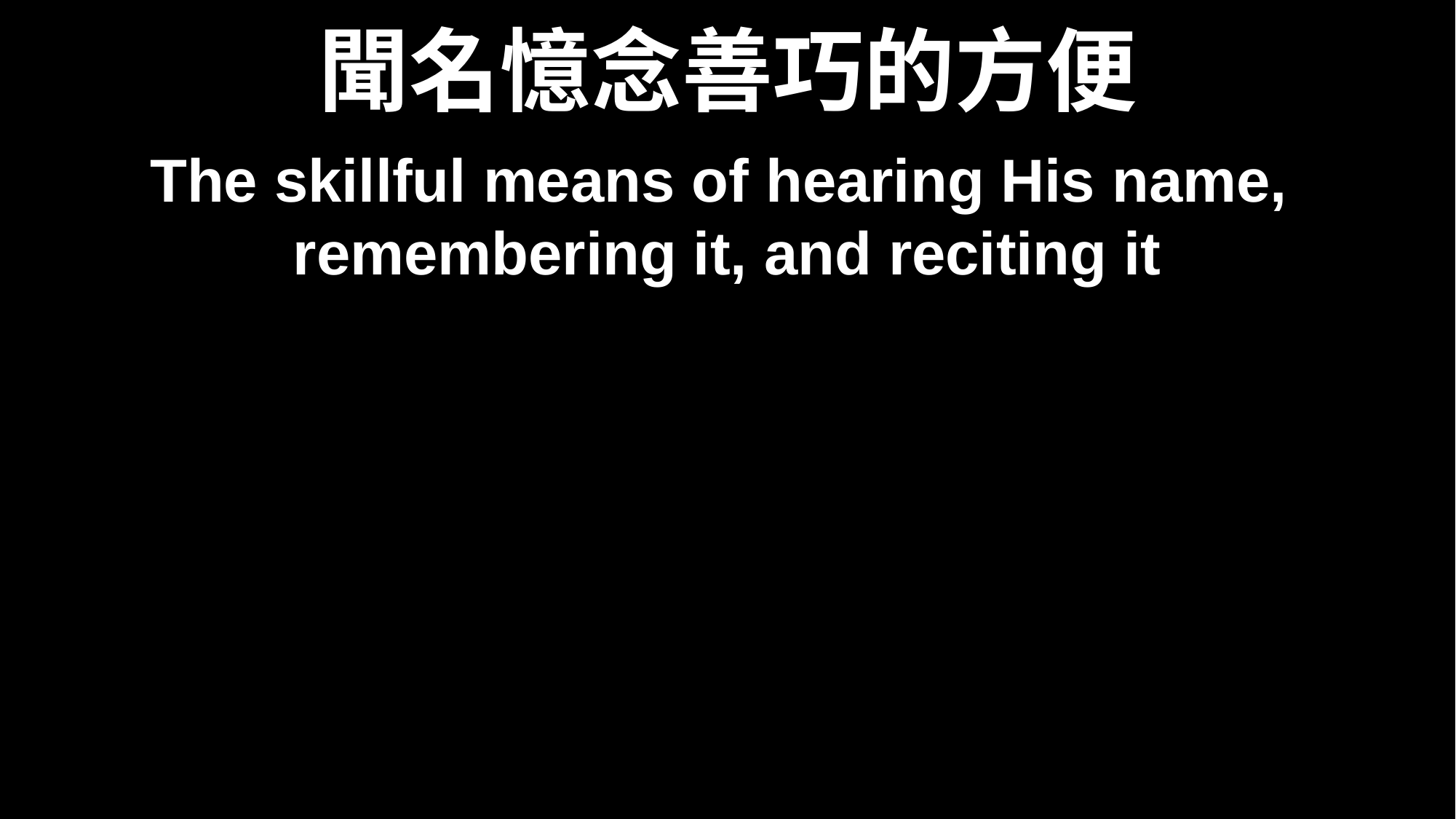

# 聞名憶念善巧的方便
The skillful means of hearing His name,
remembering it, and reciting it